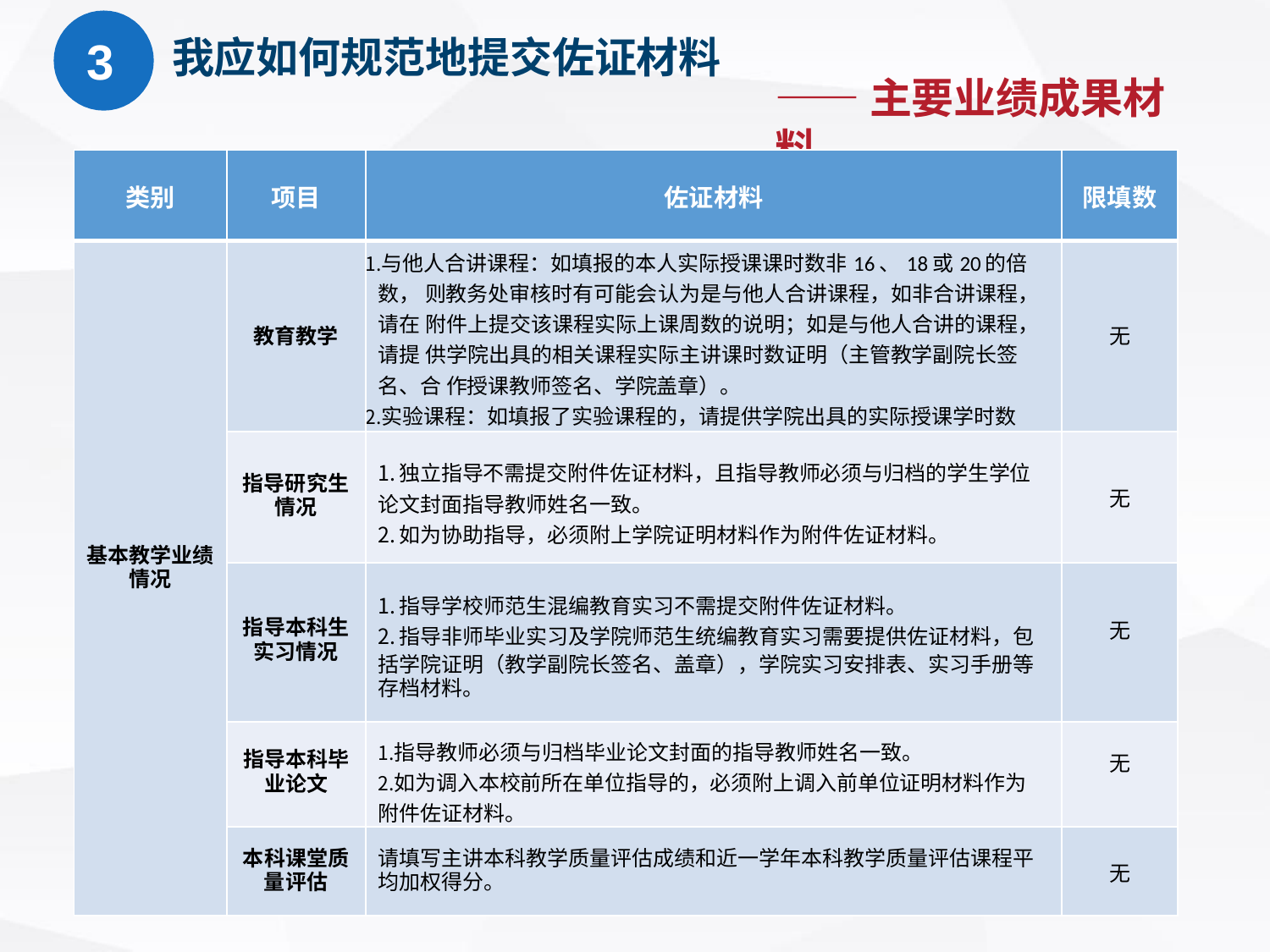

3
# 我应如何规范地提交佐证材料
——主要业绩成果材料
| 类别 | 项目 | 佐证材料 | 限填数 |
| --- | --- | --- | --- |
| 基本教学业绩 情况 | 教育教学 | 与他人合讲课程：如填报的本人实际授课课时数非16、18或20的倍数， 则教务处审核时有可能会认为是与他人合讲课程，如非合讲课程，请在 附件上提交该课程实际上课周数的说明；如是与他人合讲的课程，请提 供学院出具的相关课程实际主讲课时数证明（主管教学副院长签名、合 作授课教师签名、学院盖章）。 实验课程：如填报了实验课程的，请提供学院出具的实际授课学时数证明（主管教学副院长签名、学院盖章）。 | 无 |
|  | 指导研究生 情况 | 独立指导不需提交附件佐证材料，且指导教师必须与归档的学生学位 论文封面指导教师姓名一致。 如为协助指导，必须附上学院证明材料作为附件佐证材料。 | 无 |
|  | 指导本科生 实习情况 | 指导学校师范生混编教育实习不需提交附件佐证材料。 指导非师毕业实习及学院师范生统编教育实习需要提供佐证材料，包 括学院证明（教学副院长签名、盖章），学院实习安排表、实习手册等 存档材料。 | 无 |
|  | 指导本科毕 业论文 | 指导教师必须与归档毕业论文封面的指导教师姓名一致。 如为调入本校前所在单位指导的，必须附上调入前单位证明材料作为 附件佐证材料。 | 无 |
|  | 本科课堂质 量评估 | 请填写主讲本科教学质量评估成绩和近一学年本科教学质量评估课程平 均加权得分。 | 无 |